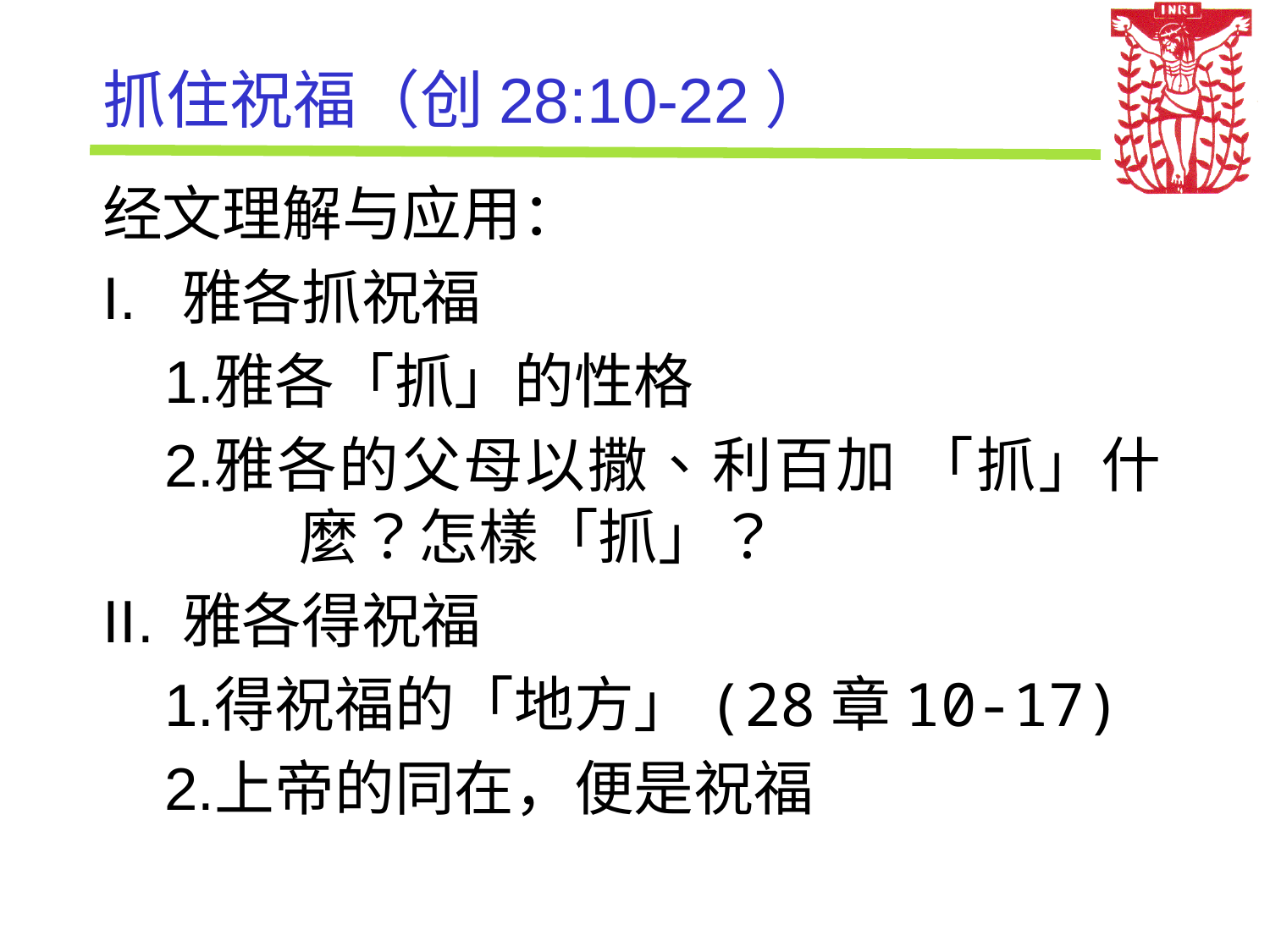

# 抓住祝福（创28:10-22）
经文理解与应用：
雅各抓祝福
雅各「抓」的性格
雅各的父母以撒、利百加 「抓」什	麼？怎樣「抓」？
雅各得祝福
得祝福的「地方」(28章10-17)
上帝的同在，便是祝福